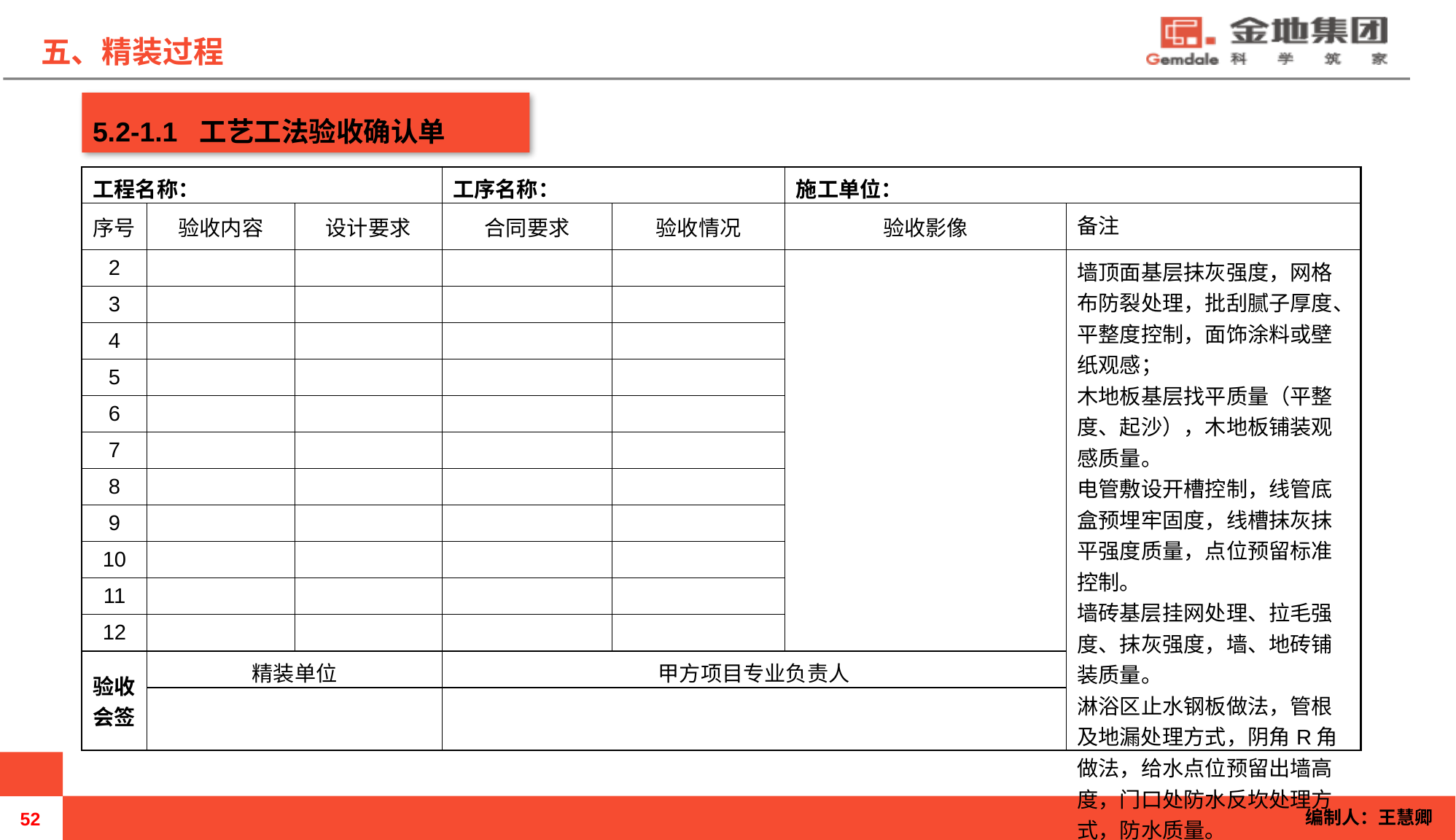

五、精装过程
5.2-1.1  工艺工法验收确认单
| 工程名称： |  |  | 工序名称： |  | 施工单位： |  |
| --- | --- | --- | --- | --- | --- | --- |
| 序号 | 验收内容 | 设计要求 | 合同要求 | 验收情况 | 验收影像 | 备注 |
| 2 |  |  |  |  |  | 墙顶面基层抹灰强度，网格布防裂处理，批刮腻子厚度、平整度控制，面饰涂料或壁纸观感； 木地板基层找平质量（平整度、起沙），木地板铺装观感质量。 电管敷设开槽控制，线管底盒预埋牢固度，线槽抹灰抹平强度质量，点位预留标准控制。 墙砖基层挂网处理、拉毛强度、抹灰强度，墙、地砖铺装质量。 淋浴区止水钢板做法，管根及地漏处理方式，阴角R角做法，给水点位预留出墙高度，门口处防水反坎处理方式，防水质量。 |
| 3 |  |  |  |  |  |  |
| 4 |  |  |  |  |  |  |
| 5 |  |  |  |  |  |  |
| 6 |  |  |  |  |  |  |
| 7 |  |  |  |  |  |  |
| 8 |  |  |  |  |  |  |
| 9 |  |  |  |  |  |  |
| 10 |  |  |  |  |  |  |
| 11 |  |  |  |  |  |  |
| 12 |  |  |  |  |  |  |
| 验收 会签 | 精装单位 |  | 甲方项目专业负责人 |  |  |  |
|  |  |  |  |  |  |  |
编制人：王慧卿